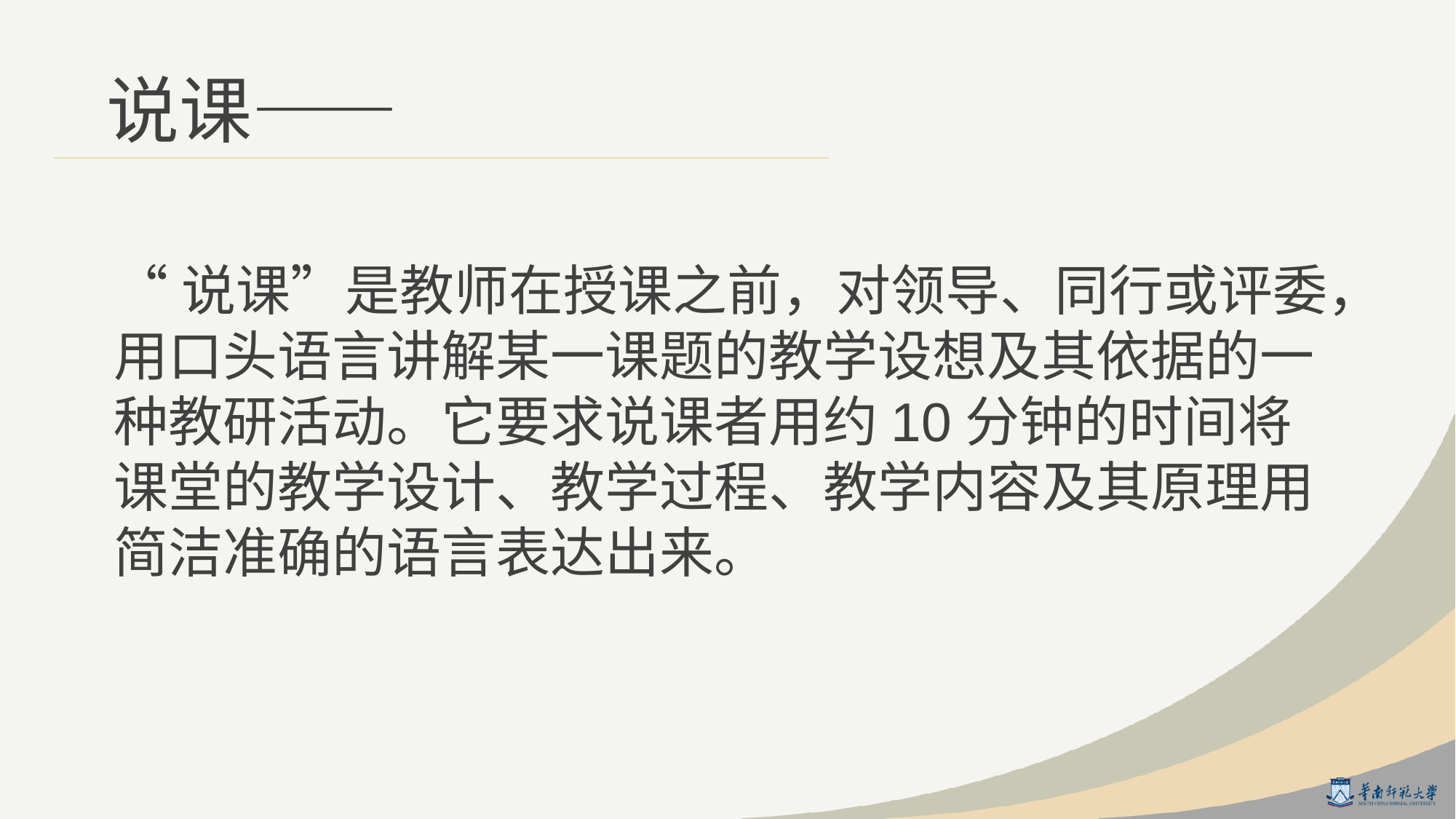

说课——
“说课”是教师在授课之前，对领导、同行或评委，用口头语言讲解某一课题的教学设想及其依据的一种教研活动。它要求说课者用约10分钟的时间将课堂的教学设计、教学过程、教学内容及其原理用简洁准确的语言表达出来。